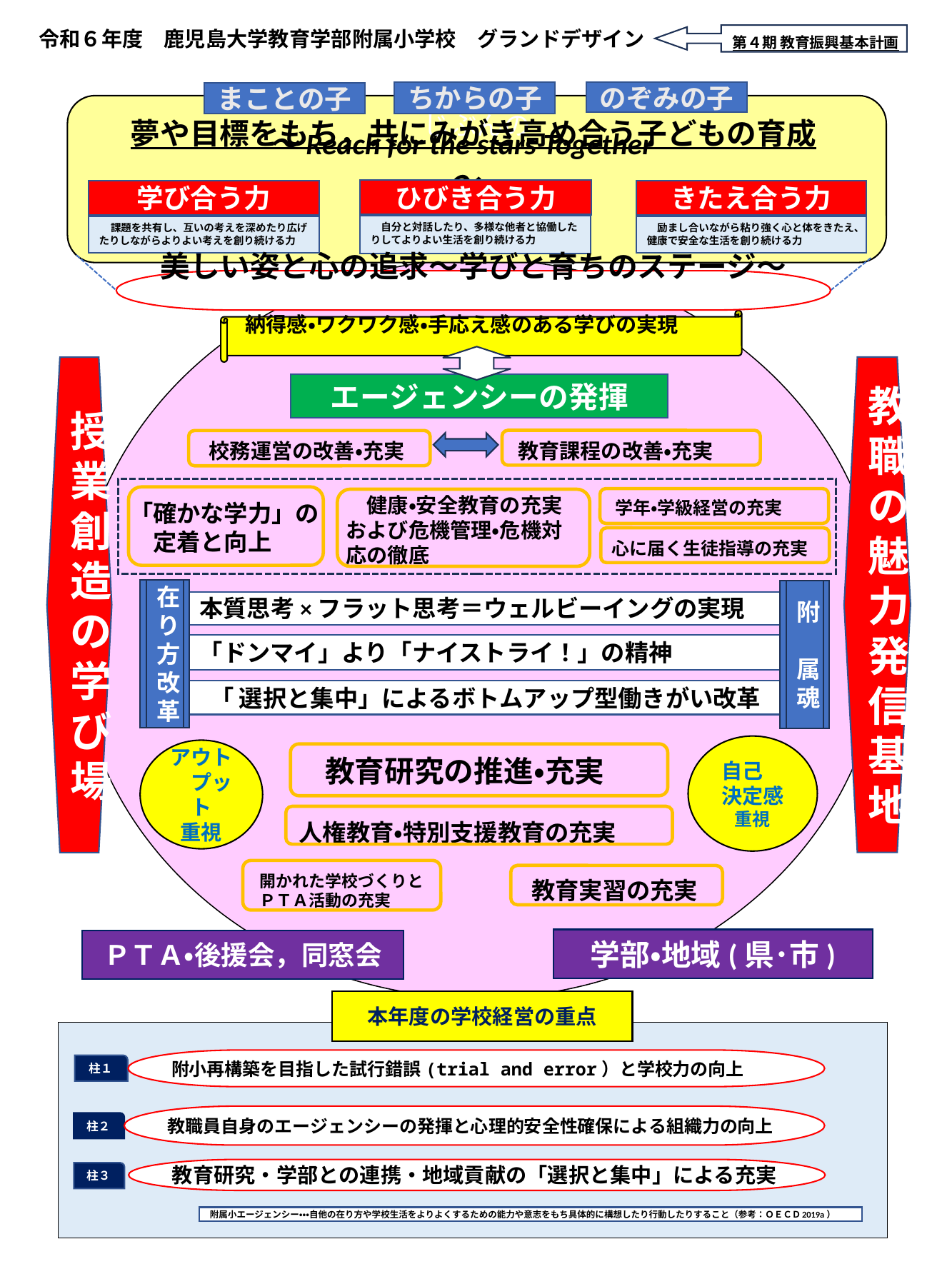

令和６年度　鹿児島大学教育学部附属小学校　グランドデザイン

第４期 教育振興基本計画
ちからの子
のぞみの子
じぶんの

夢や目標をもち，共にみがき高め合う子どもの育成

　自分と対話したり、多様な他者と協働したりしてよりよい生活を創り続ける力
    課題を共有し、互いの考えを深めたり広げたりしながらよりよい考えを創り続ける力
　励まし合いながら粘り強く心と体をきたえ、健康で安全な生活を創り続ける力
まことの子

～Reach for the stars Together～

ひびき合う力
きたえ合う力
学び合う力

美しい姿と心の追求～学びと育ちのステージ～
納得感・ワクワク感・手応え感のある学びの実現

教職の魅力発信基地
授業創造の学び場
　　エージェンシーの発揮

教育課程の改善・充実

校務運営の改善・充実

「確かな学力」の　定着と向上
　健康・安全教育の充実および危機管理・危機対応の徹底

学年・学級経営の充実

心に届く生徒指導の充実
在り方改革
附   属魂
本質思考×フラット思考＝ウェルビーイングの実現
「ドンマイ」より「ナイストライ！」の精神
 「 選択と集中」によるボトムアップ型働きがい改革

自己　決定感
重視
アウト　プット
重視

  教育研究の推進・充実

人権教育・特別支援教育の充実

開かれた学校づくりと
ＰＴＡ活動の充実

教育実習の充実
学部・地域(県･市)
ＰＴＡ・後援会，同窓会
本年度の学校経営の重点

附小再構築を目指した試行錯誤(trial and error）と学校力の向上
柱１
教職員自身のエージェンシーの発揮と心理的安全性確保による組織力の向上
柱２
教育研究・学部との連携・地域貢献の「選択と集中」による充実
柱３
附属小エージェンシー・・・自他の在り方や学校生活をよりよくするための能力や意志をもち具体的に構想したり行動したりすること（参考：ＯＥＣＤ2019a）